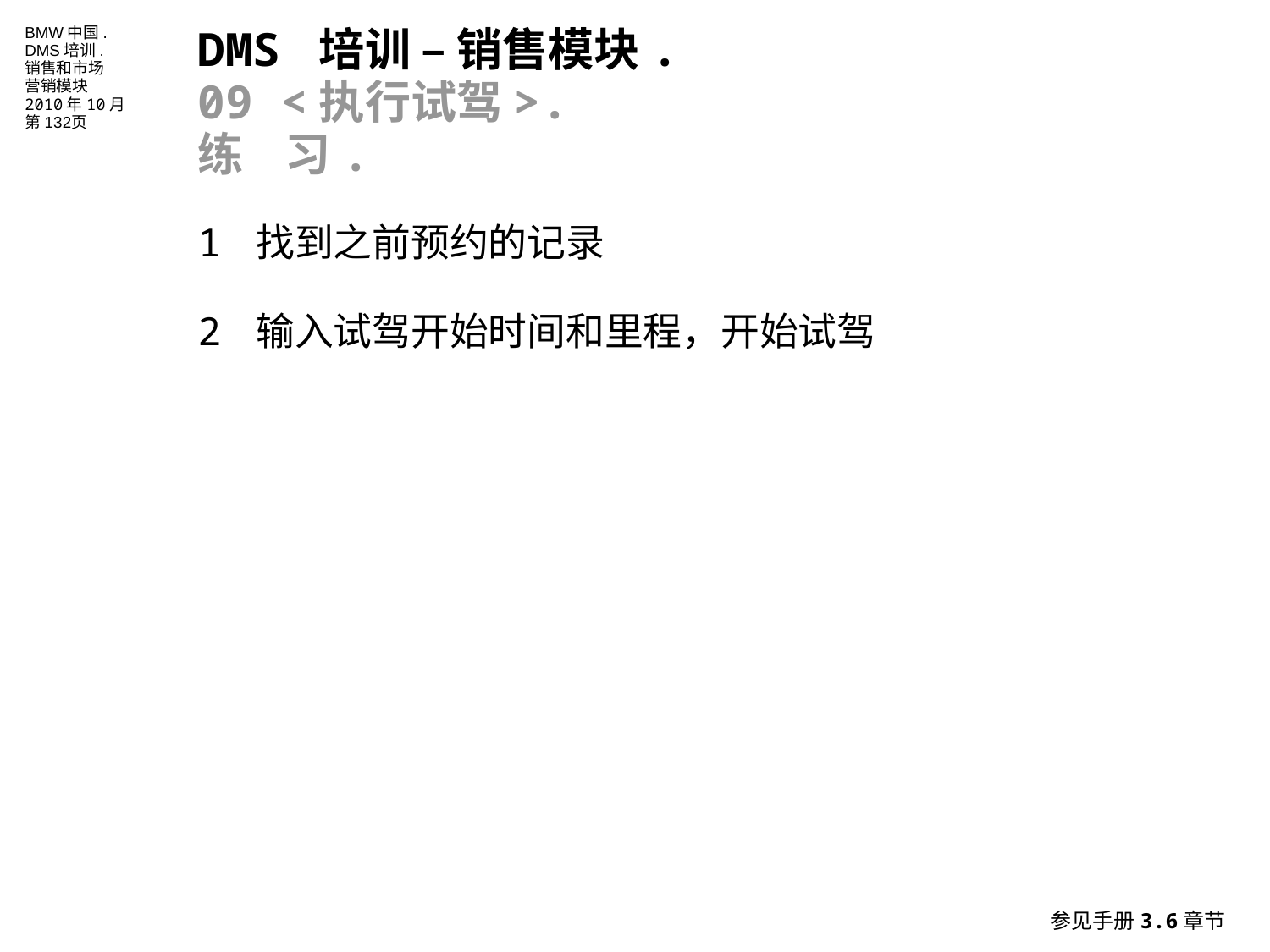

DMS 培训 – 销售模块.
09 <执行试驾>.
练    习.
1	找到之前预约的记录

2	输入试驾开始时间和里程，开始试驾

参见手册3.6章节